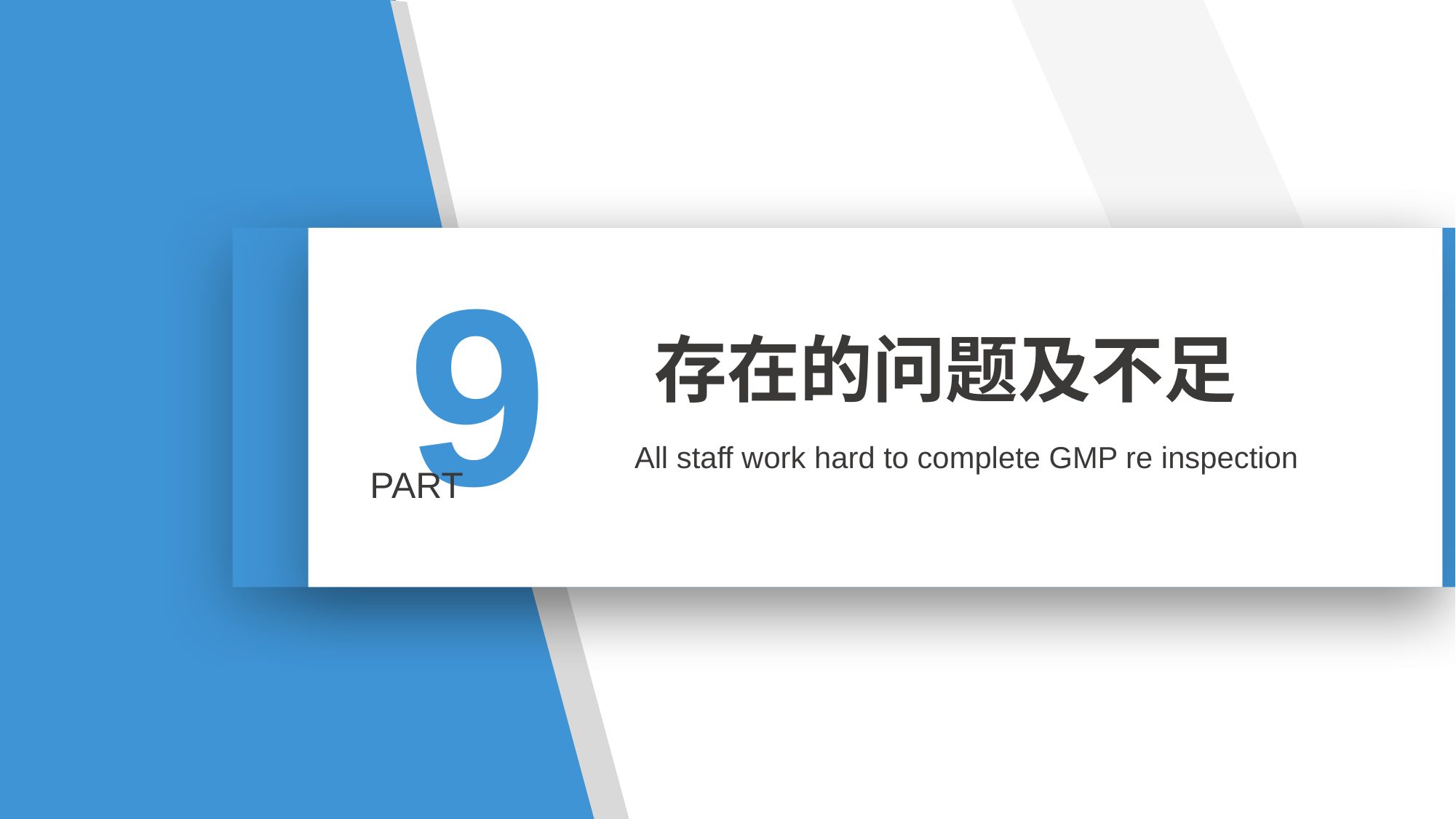

9

存在的问题及不足
All staff work hard to complete GMP re inspection
PART